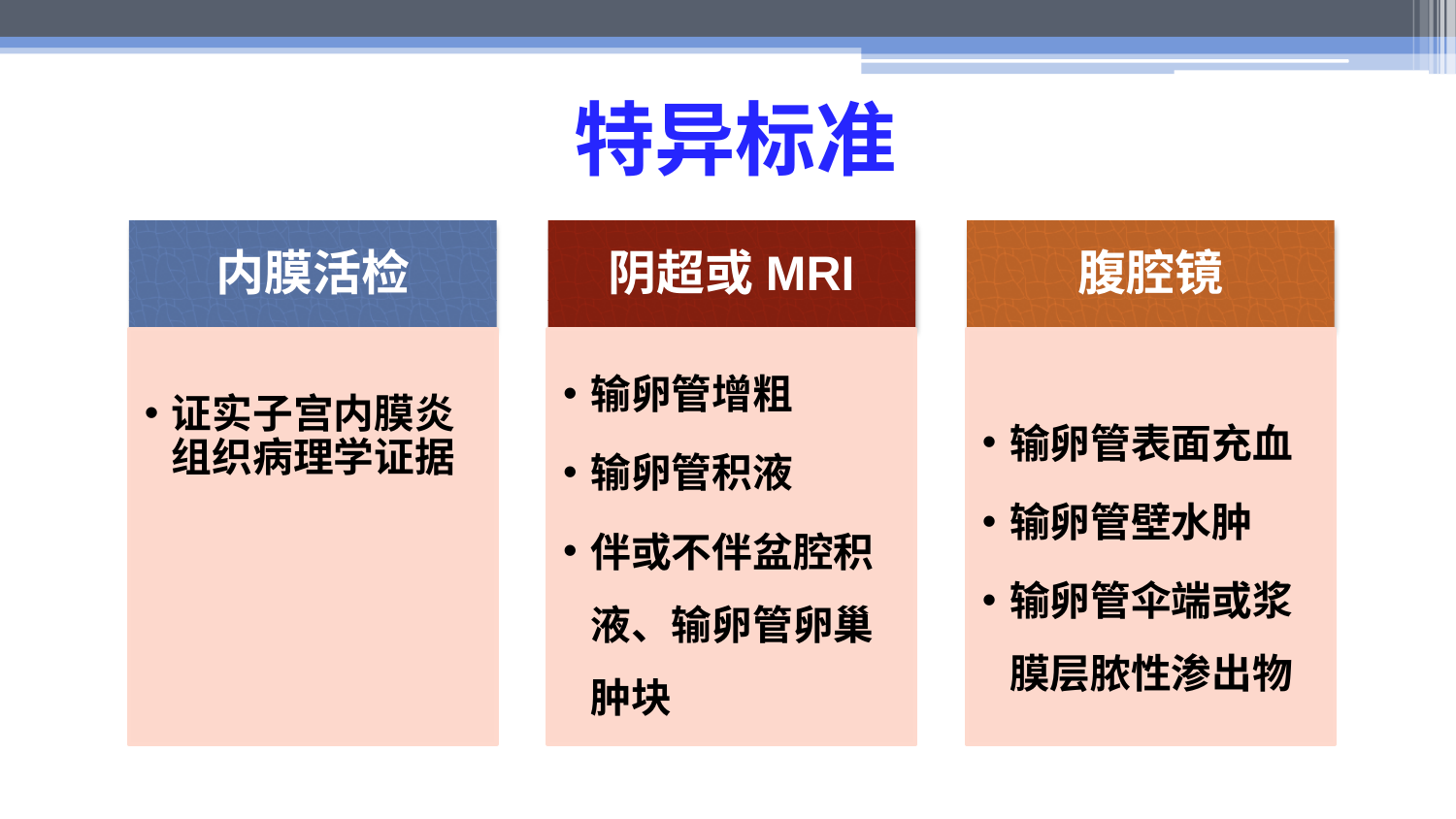

# 特异标准
内膜活检
阴超或MRI
腹腔镜

证实子宫内膜炎组织病理学证据
输卵管增粗
输卵管积液
伴或不伴盆腔积液、输卵管卵巢肿块

输卵管表面充血
输卵管壁水肿
输卵管伞端或浆膜层脓性渗出物